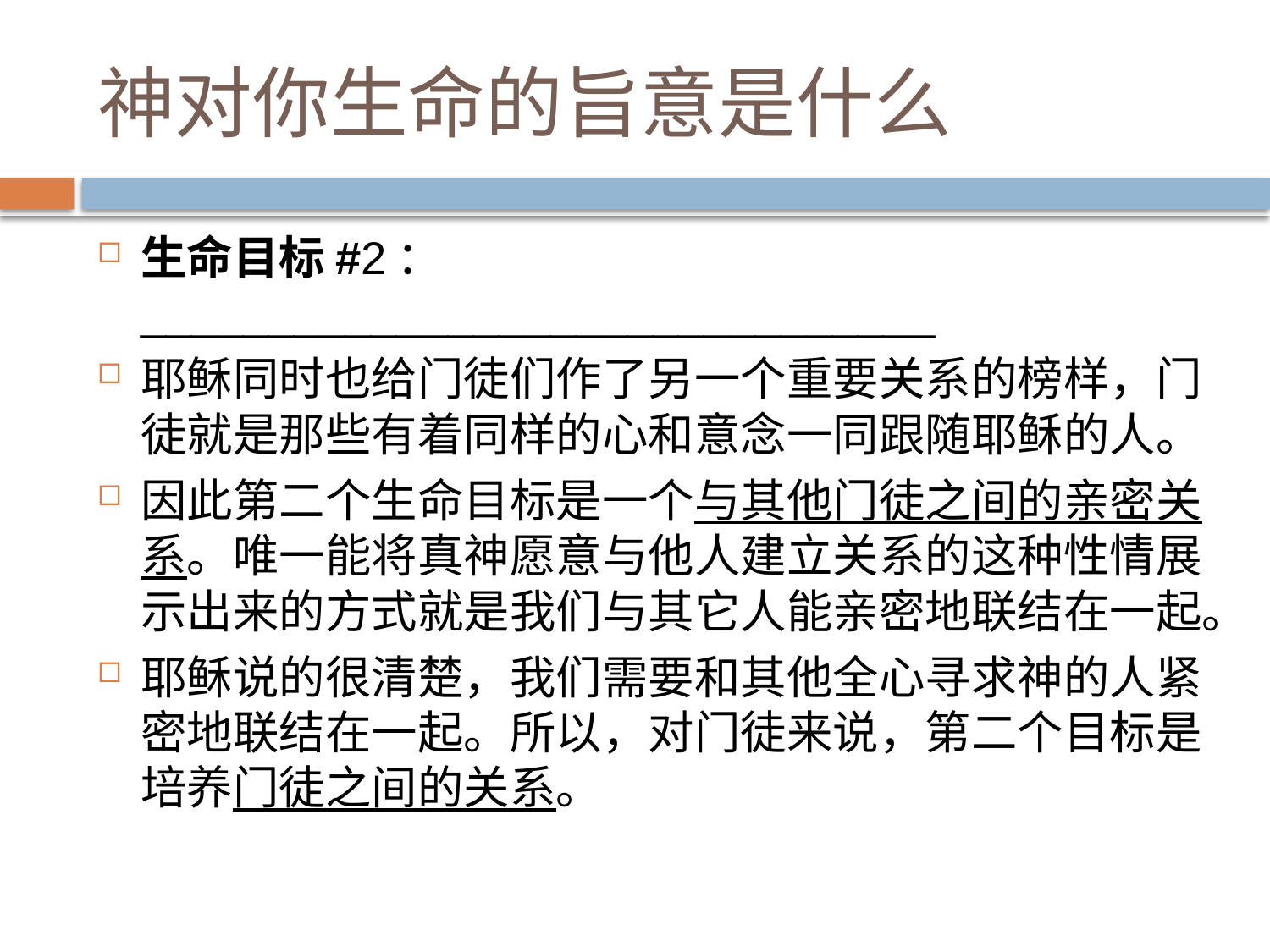

# 神对你生命的旨意是什么
生命目标#2：_______________________________
耶稣同时也给门徒们作了另一个重要关系的榜样，门徒就是那些有着同样的心和意念一同跟随耶稣的人。
因此第二个生命目标是一个与其他门徒之间的亲密关系。唯一能将真神愿意与他人建立关系的这种性情展示出来的方式就是我们与其它人能亲密地联结在一起。
耶稣说的很清楚，我们需要和其他全心寻求神的人紧密地联结在一起。所以，对门徒来说，第二个目标是培养门徒之间的关系。